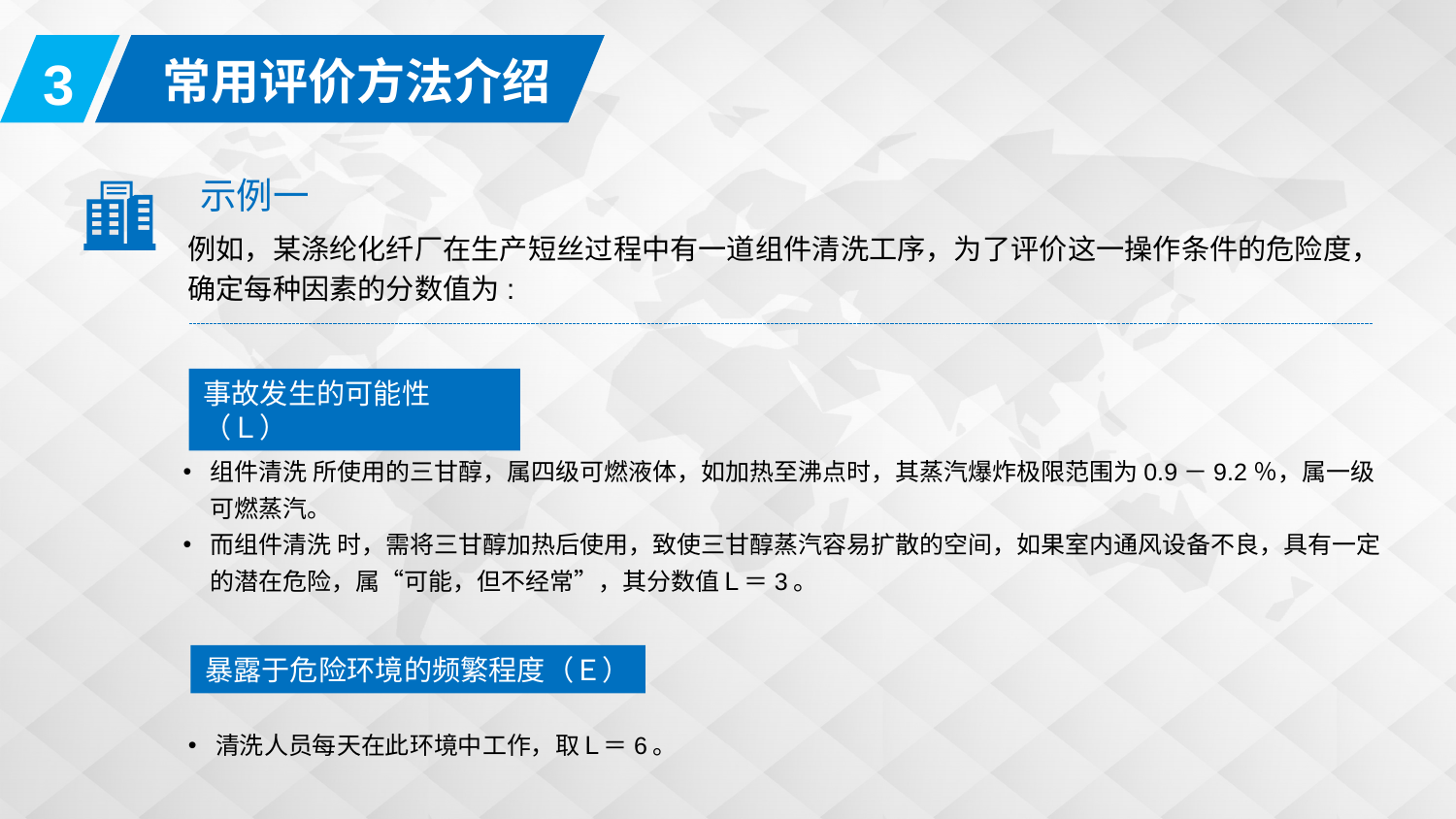

3
常用评价方法介绍
 示例一

例如，某涤纶化纤厂在生产短丝过程中有一道组件清洗工序，为了评价这一操作条件的危险度，确定每种因素的分数值为:
事故发生的可能性（Ｌ）
组件清洗 所使用的三甘醇，属四级可燃液体，如加热至沸点时，其蒸汽爆炸极限范围为0.9－9.2％，属一级可燃蒸汽。
而组件清洗 时，需将三甘醇加热后使用，致使三甘醇蒸汽容易扩散的空间，如果室内通风设备不良，具有一定的潜在危险，属“可能，但不经常”，其分数值Ｌ＝3。
暴露于危险环境的频繁程度（Ｅ）
清洗人员每天在此环境中工作，取Ｌ＝6。